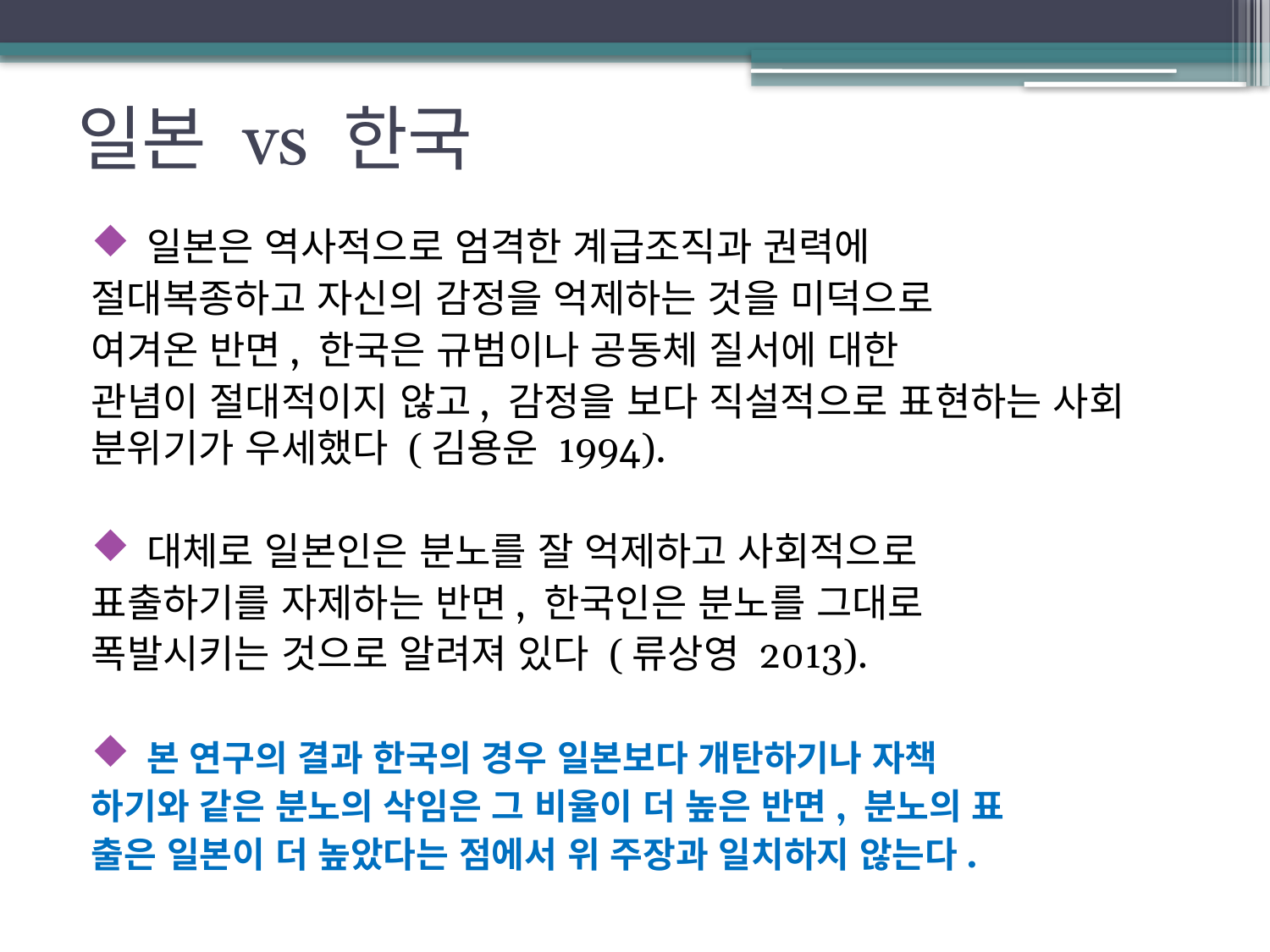

# 일본 vs 한국
 일본은 역사적으로 엄격한 계급조직과 권력에
절대복종하고 자신의 감정을 억제하는 것을 미덕으로
여겨온 반면, 한국은 규범이나 공동체 질서에 대한
관념이 절대적이지 않고, 감정을 보다 직설적으로 표현하는 사회 분위기가 우세했다 (김용운 1994).

 대체로 일본인은 분노를 잘 억제하고 사회적으로
표출하기를 자제하는 반면, 한국인은 분노를 그대로
폭발시키는 것으로 알려져 있다 (류상영 2013).

 본 연구의 결과 한국의 경우 일본보다 개탄하기나 자책
하기와 같은 분노의 삭임은 그 비율이 더 높은 반면, 분노의 표
출은 일본이 더 높았다는 점에서 위 주장과 일치하지 않는다.